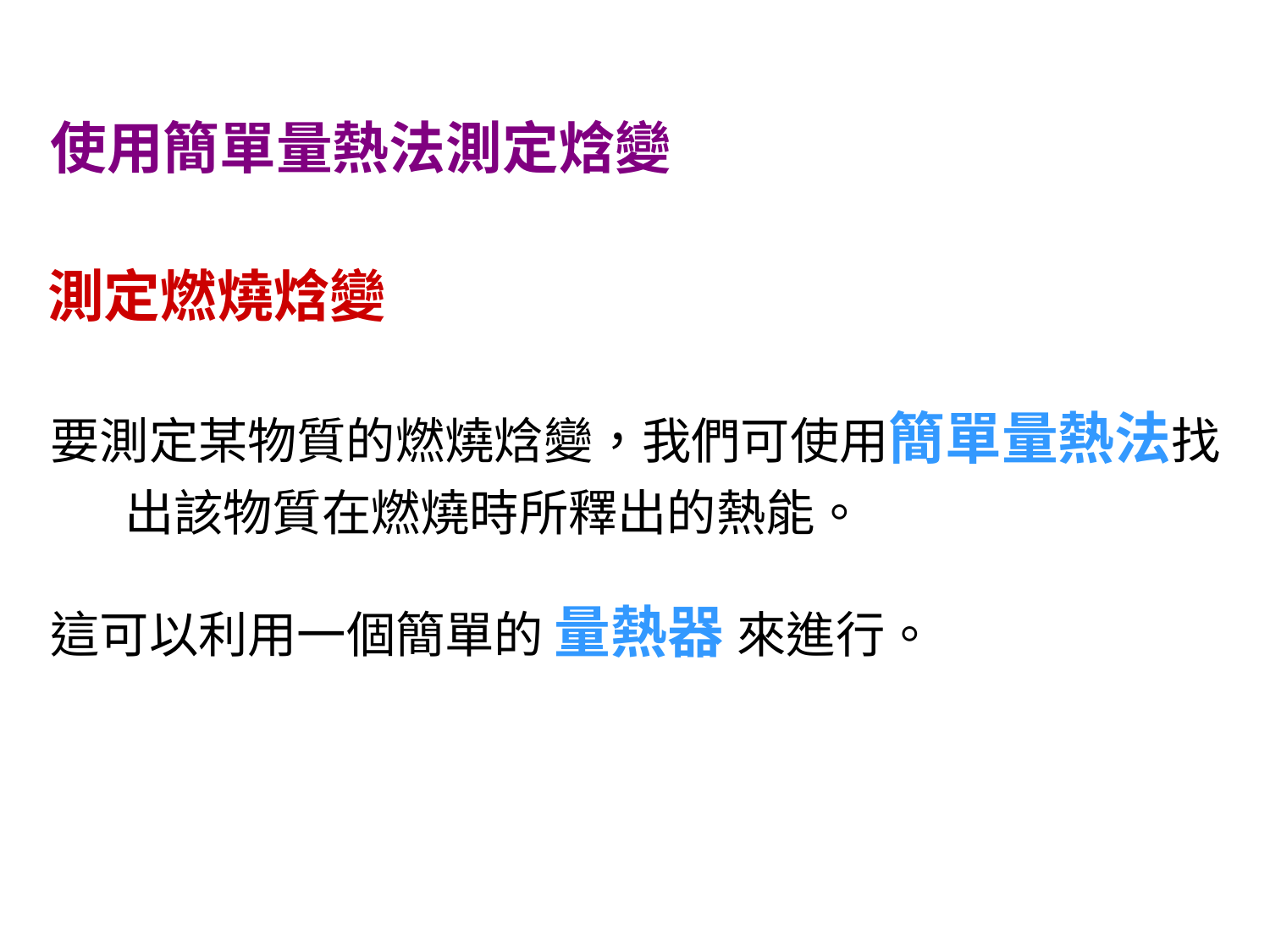

使用簡單量熱法測定焓變
測定燃燒焓變
要測定某物質的燃燒焓變，我們可使用簡單量熱法找出該物質在燃燒時所釋出的熱能。
這可以利用一個簡單的 量熱器 來進行。